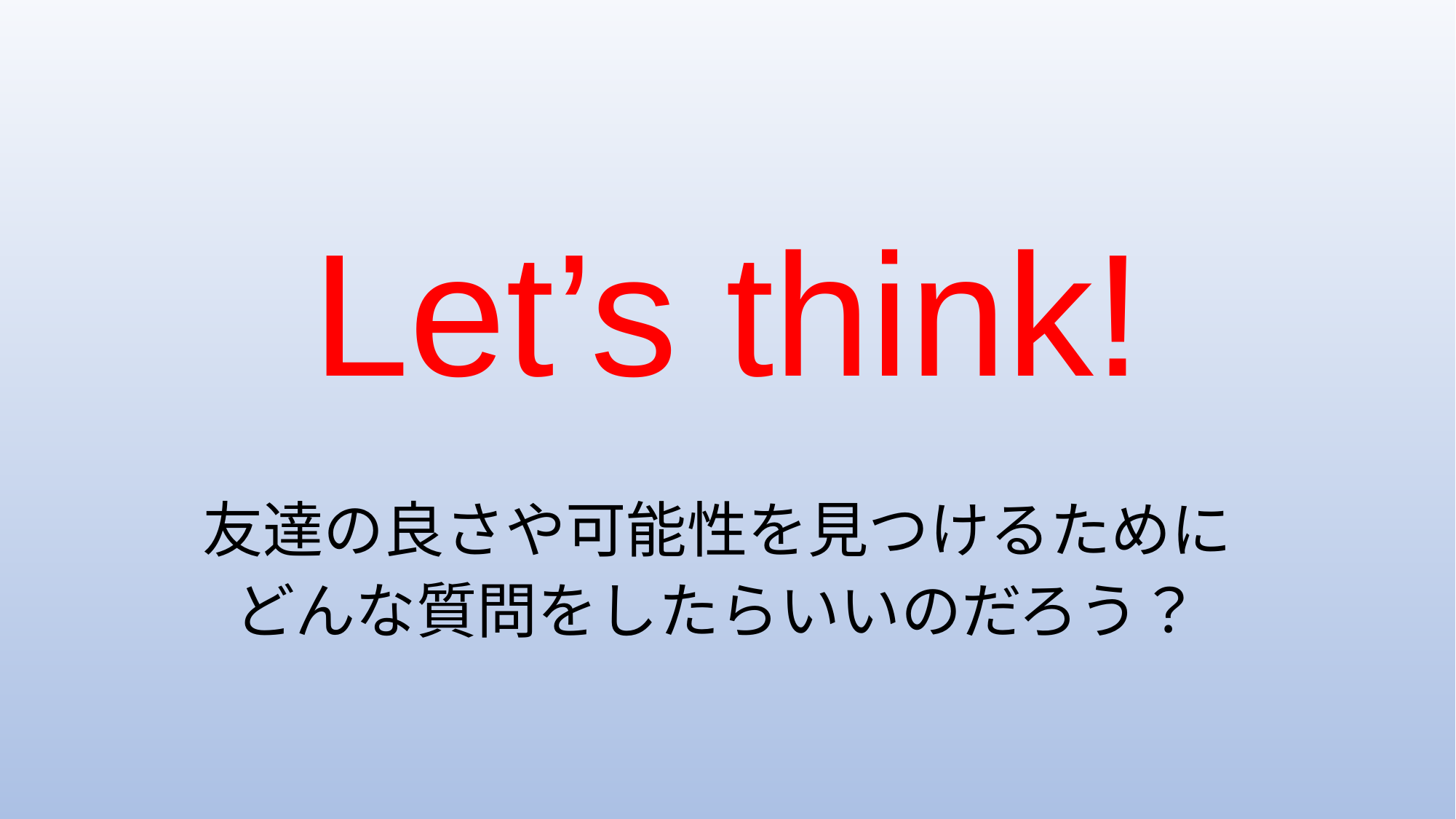

# Let’s think!
友達の良さや可能性を見つけるために
どんな質問をしたらいいのだろう？